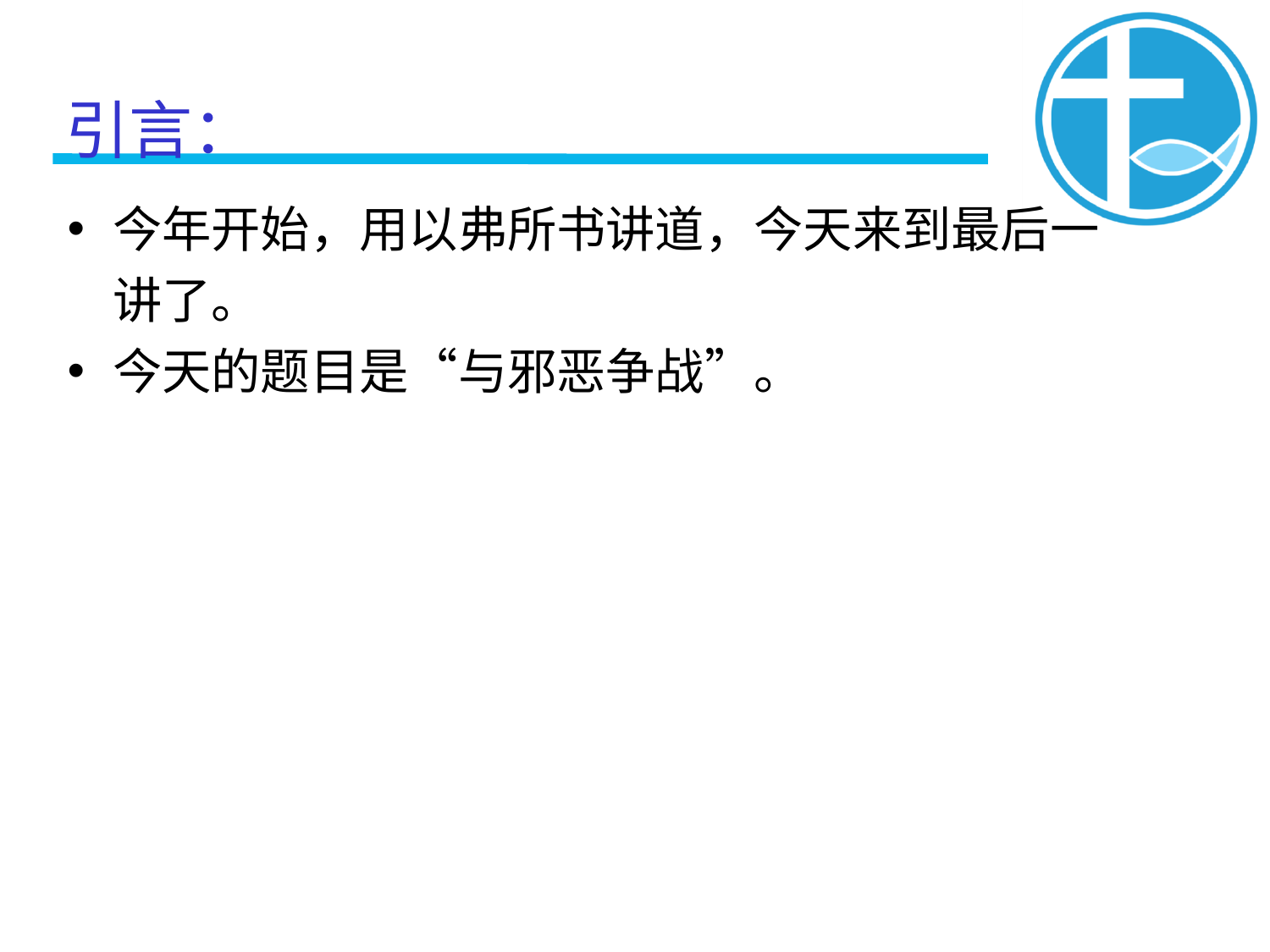

引言：
今年开始，用以弗所书讲道，今天来到最后一讲了。
今天的题目是“与邪恶争战”。